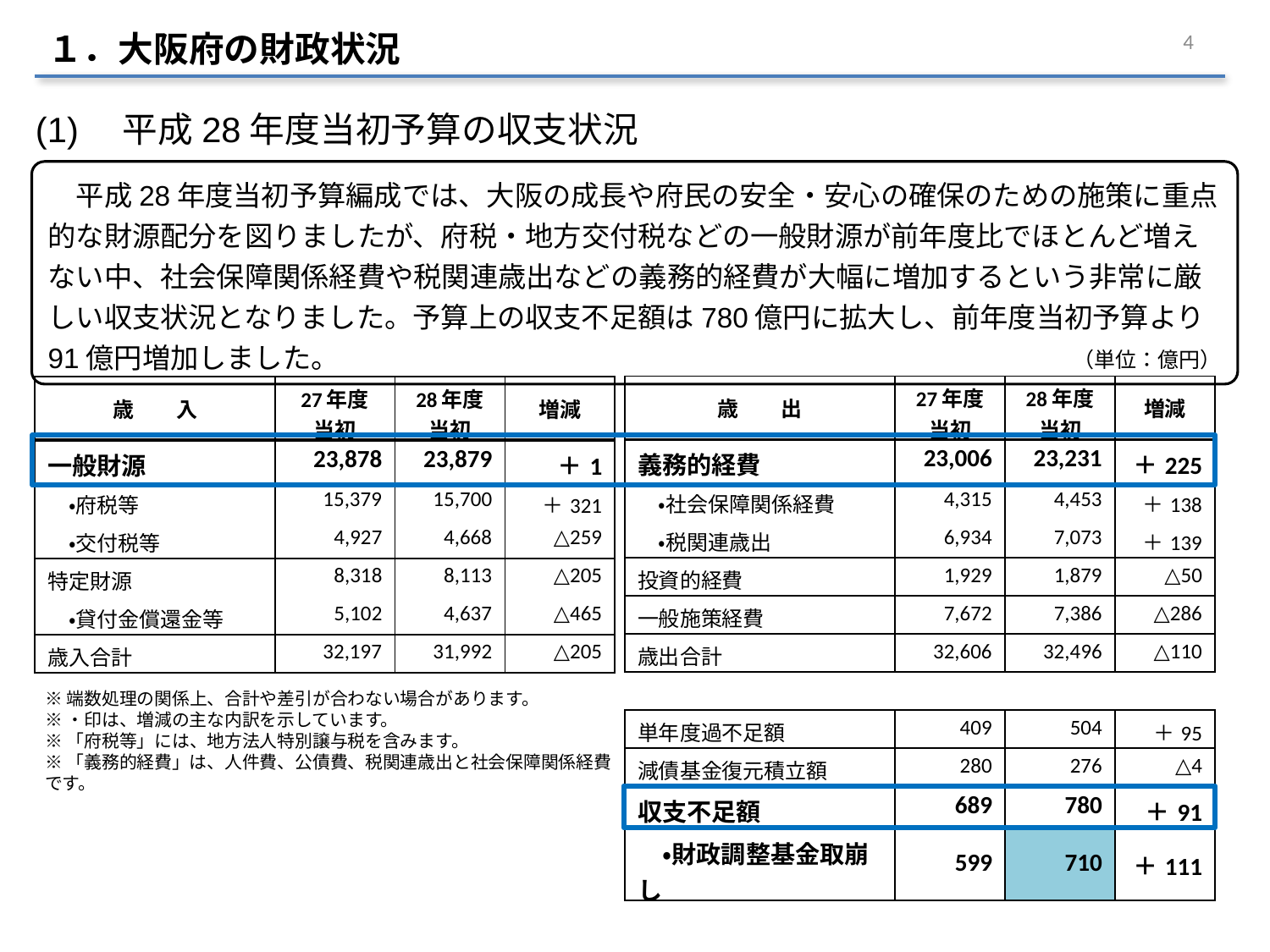

4
１．大阪府の財政状況
(1)　平成28年度当初予算の収支状況
　平成28年度当初予算編成では、大阪の成長や府民の安全・安心の確保のための施策に重点的な財源配分を図りましたが、府税・地方交付税などの一般財源が前年度比でほとんど増えない中、社会保障関係経費や税関連歳出などの義務的経費が大幅に増加するという非常に厳しい収支状況となりました。予算上の収支不足額は780億円に拡大し、前年度当初予算より91億円増加しました。
（単位：億円）
| 歳　　出 | 27年度 当初 | 28年度 当初 | 増減 |
| --- | --- | --- | --- |
| 義務的経費 | 23,006 | 23,231 | ＋225 |
| ・社会保障関係経費 | 4,315 | 4,453 | ＋138 |
| ・税関連歳出 | 6,934 | 7,073 | ＋139 |
| 投資的経費 | 1,929 | 1,879 | △50 |
| 一般施策経費 | 7,672 | 7,386 | △286 |
| 歳出合計 | 32,606 | 32,496 | △110 |
|  |  |  |  |
| 単年度過不足額 | 409 | 504 | ＋95 |
| 減債基金復元積立額 | 280 | 276 | △4 |
| 収支不足額 | 689 | 780 | ＋91 |
| ・財政調整基金取崩し | 599 | 710 | ＋111 |
| 歳　　入 | 27年度 当初 | 28年度 当初 | 増減 |
| --- | --- | --- | --- |
| 一般財源 | 23,878 | 23,879 | ＋1 |
| ・府税等 | 15,379 | 15,700 | ＋321 |
| ・交付税等 | 4,927 | 4,668 | △259 |
| 特定財源 | 8,318 | 8,113 | △205 |
| ・貸付金償還金等 | 5,102 | 4,637 | △465 |
| 歳入合計 | 32,197 | 31,992 | △205 |

※端数処理の関係上、合計や差引が合わない場合があります。
※・印は、増減の主な内訳を示しています。
※「府税等」には、地方法人特別譲与税を含みます。
※「義務的経費」は、人件費、公債費、税関連歳出と社会保障関係経費です。